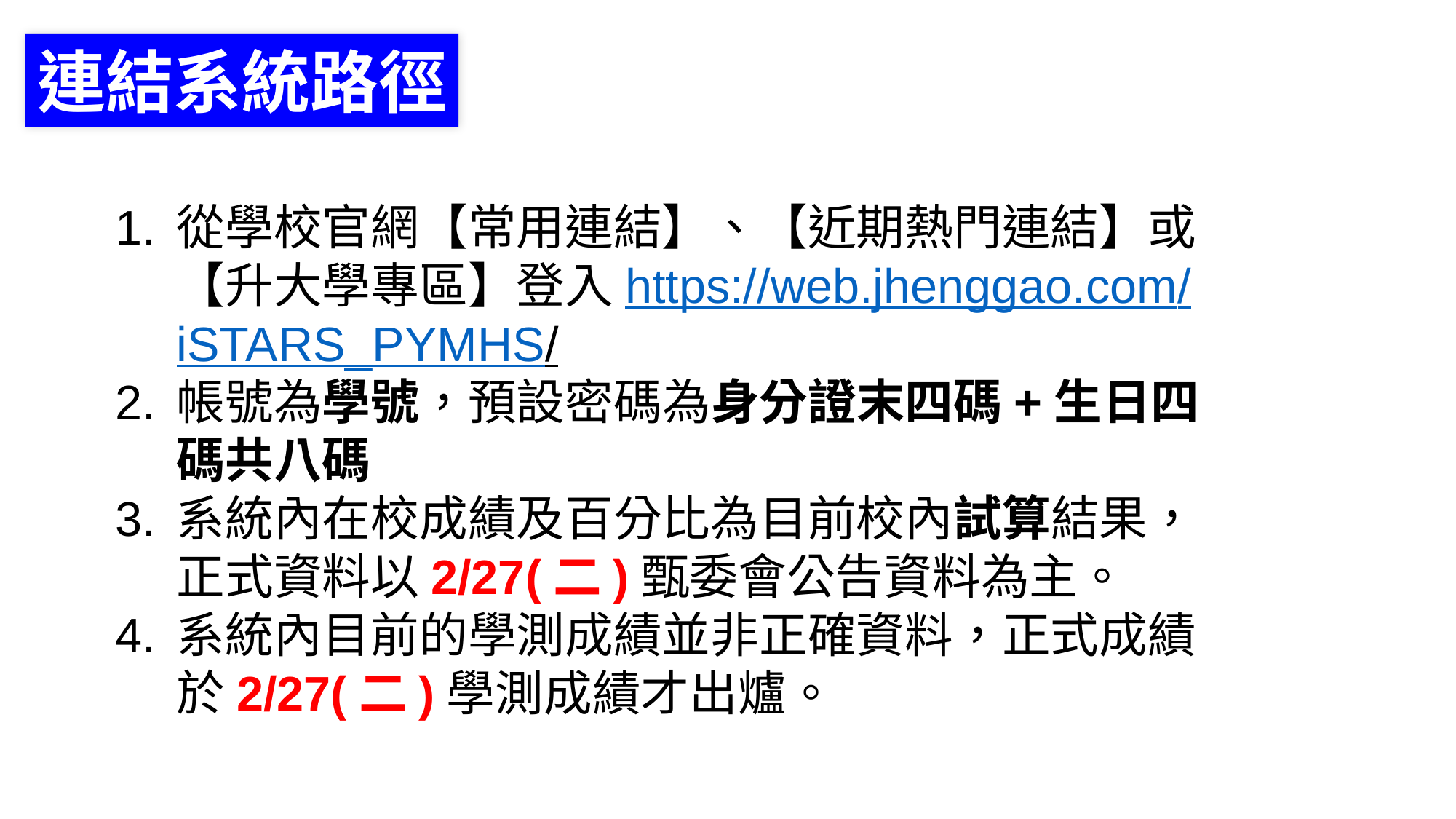

連結系統路徑
從學校官網【常用連結】、【近期熱門連結】或【升大學專區】登入https://web.jhenggao.com/iSTARS_PYMHS/
帳號為學號，預設密碼為身分證末四碼+生日四碼共八碼
系統內在校成績及百分比為目前校內試算結果，正式資料以2/27(二)甄委會公告資料為主。
系統內目前的學測成績並非正確資料，正式成績於2/27(二)學測成績才出爐。